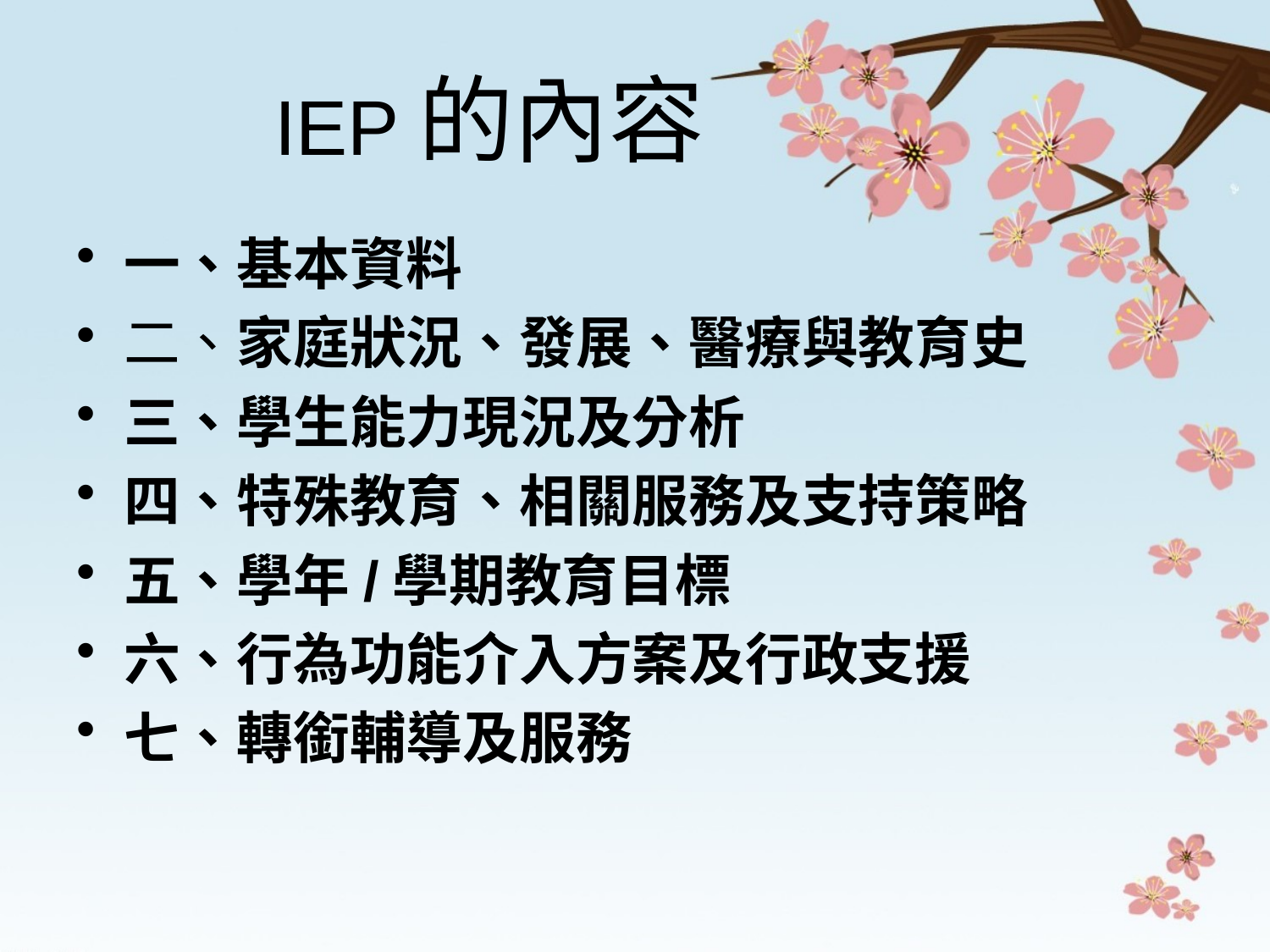

# IEP的內容
一、基本資料
二、家庭狀況、發展、醫療與教育史
三、學生能力現況及分析
四、特殊教育、相關服務及支持策略
五、學年/學期教育目標
六、行為功能介入方案及行政支援
七、轉銜輔導及服務